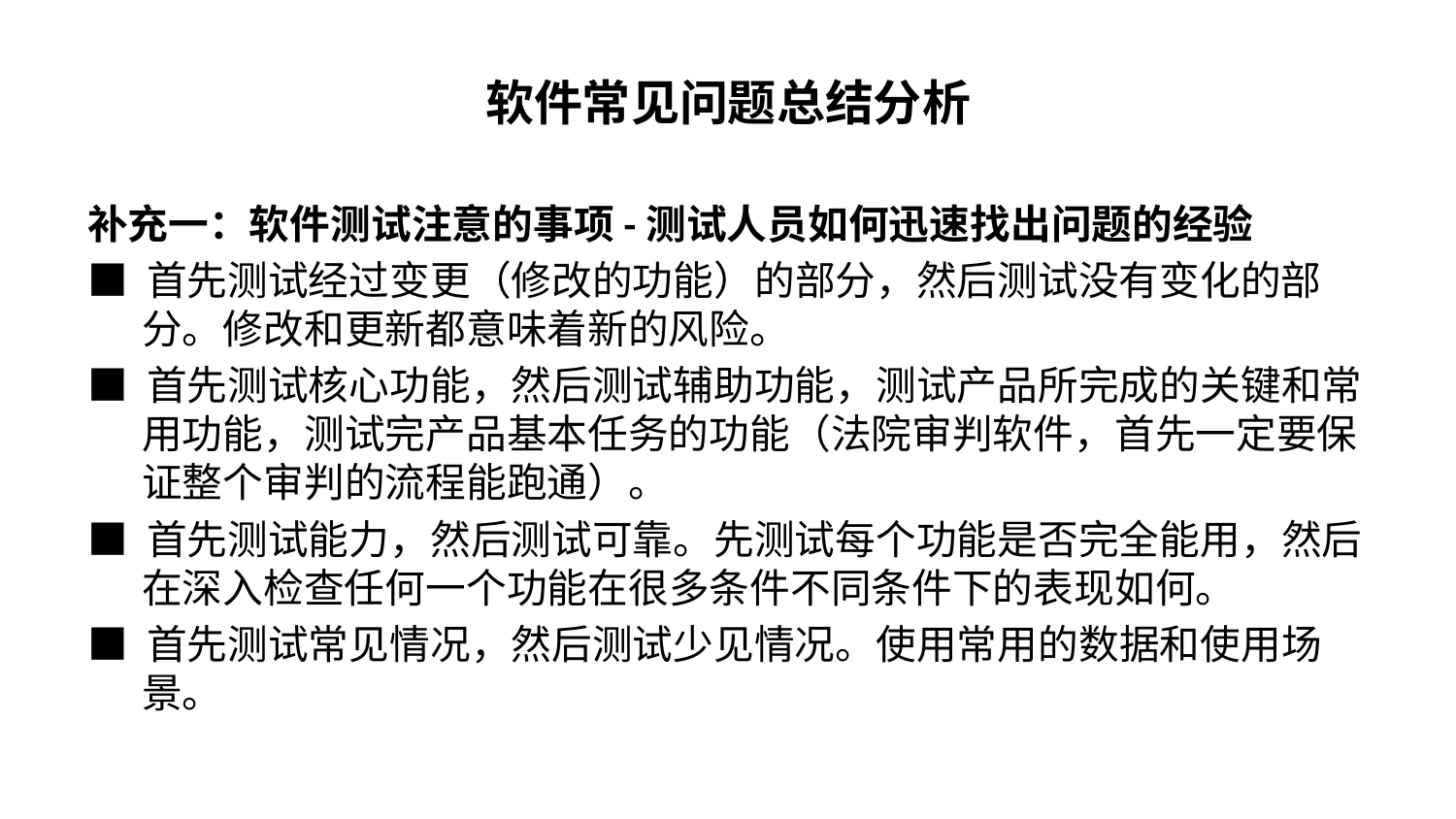

# 软件常见问题总结分析
补充一：软件测试注意的事项-测试人员如何迅速找出问题的经验
■ 首先测试经过变更（修改的功能）的部分，然后测试没有变化的部分。修改和更新都意味着新的风险。
■ 首先测试核心功能，然后测试辅助功能，测试产品所完成的关键和常用功能，测试完产品基本任务的功能（法院审判软件，首先一定要保证整个审判的流程能跑通）。
■ 首先测试能力，然后测试可靠。先测试每个功能是否完全能用，然后在深入检查任何一个功能在很多条件不同条件下的表现如何。
■ 首先测试常见情况，然后测试少见情况。使用常用的数据和使用场景。